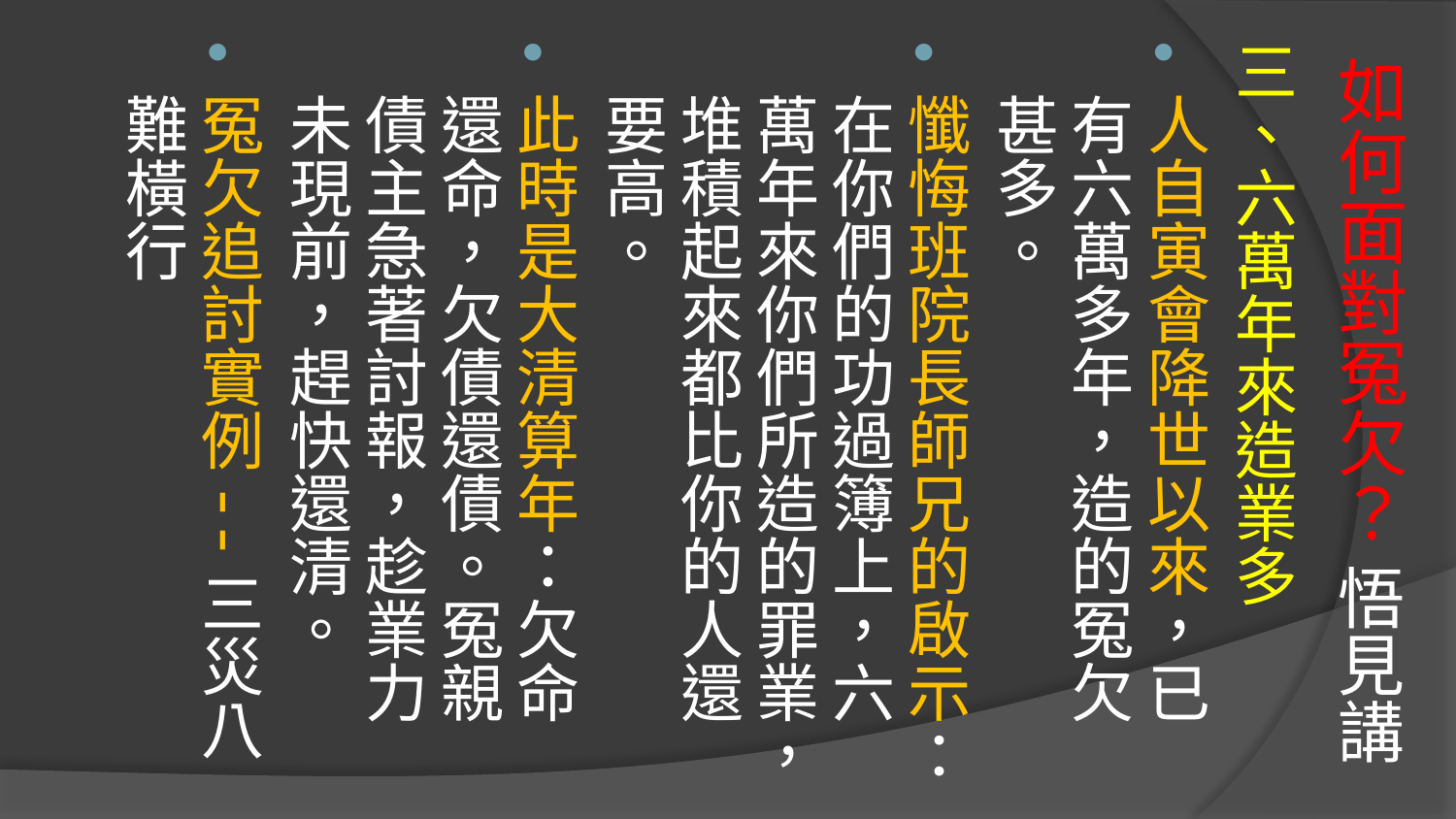

三、六萬年來造業多
人自寅會降世以來，已有六萬多年，造的冤欠甚多。
懺悔班院長師兄的啟示：在你們的功過簿上，六萬年來你們所造的罪業，堆積起來都比你的人還要高。
此時是大清算年：欠命還命，欠債還債。冤親債主急著討報，趁業力未現前，趕快還清。
冤欠追討實例--三災八難橫行

# 如何面對冤欠？ 悟見講